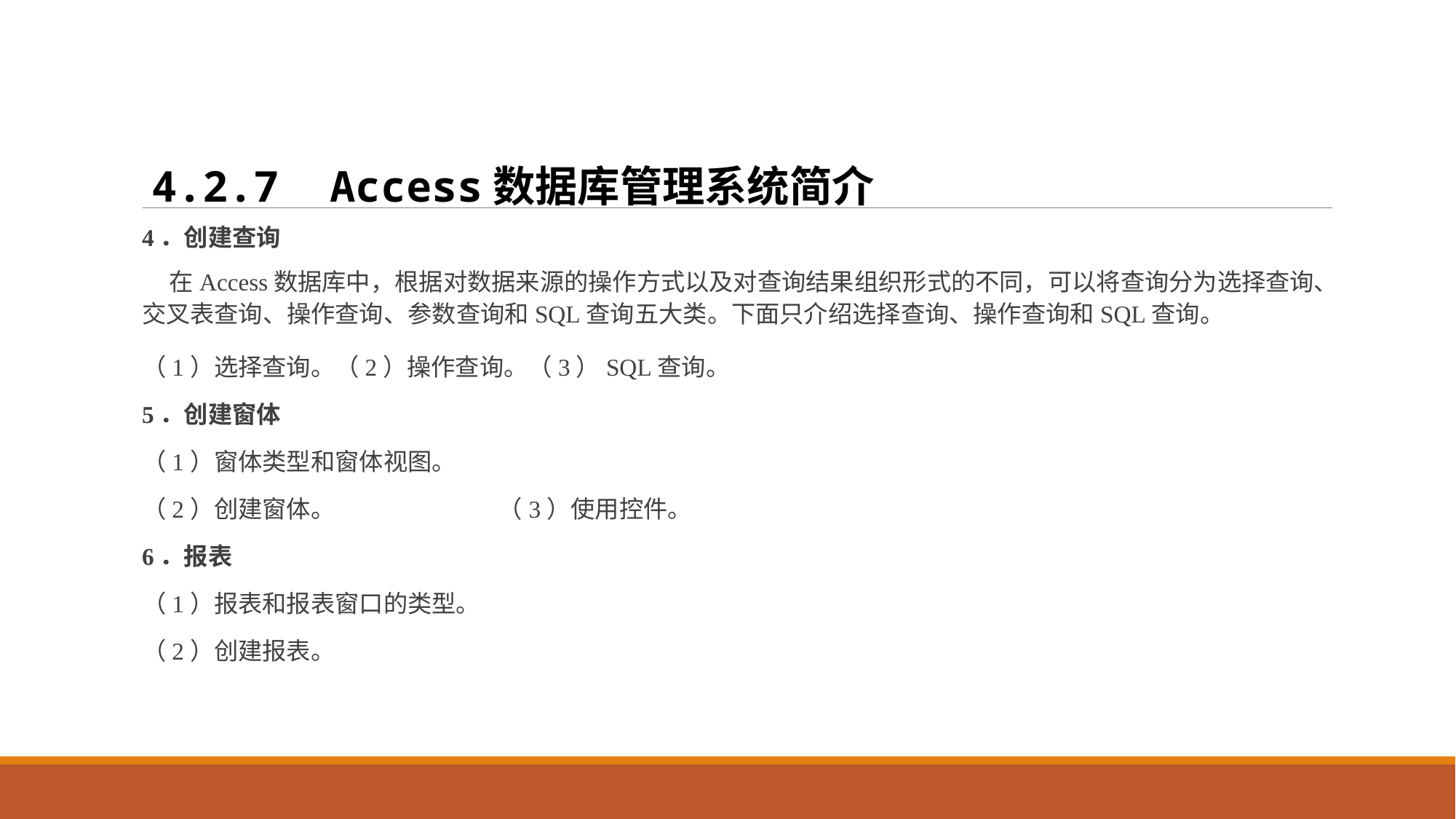

4.2.7  Access数据库管理系统简介
4．创建查询
    在Access数据库中，根据对数据来源的操作方式以及对查询结果组织形式的不同，可以将查询分为选择查询、交叉表查询、操作查询、参数查询和SQL查询五大类。下面只介绍选择查询、操作查询和SQL查询。
（1）选择查询。（2）操作查询。（3）SQL查询。
5．创建窗体
（1）窗体类型和窗体视图。
（2）创建窗体。                              （3）使用控件。
6．报表
（1）报表和报表窗口的类型。
（2）创建报表。